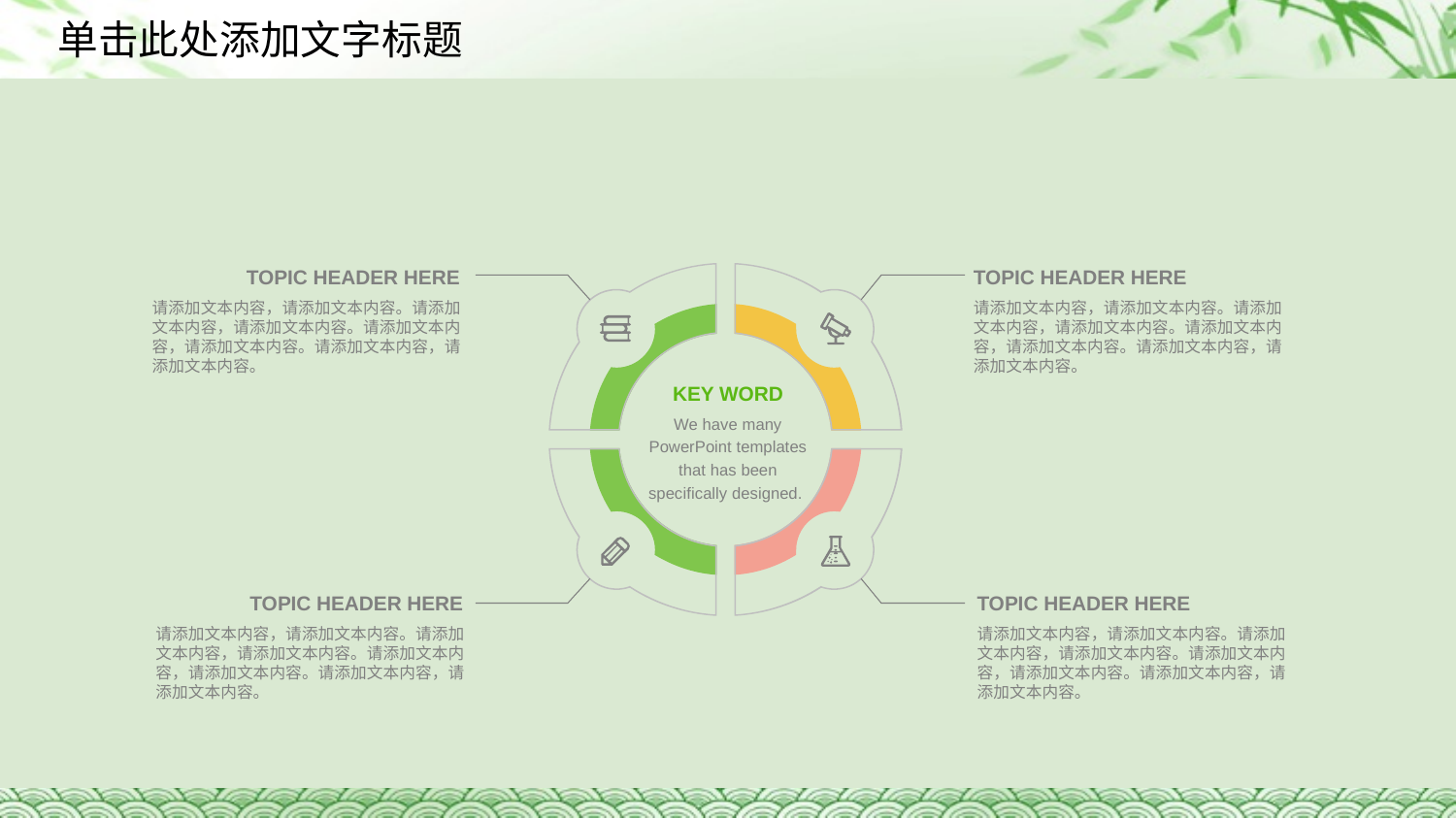

TOPIC HEADER HERE
TOPIC HEADER HERE

请添加文本内容，请添加文本内容。请添加文本内容，请添加文本内容。请添加文本内容，请添加文本内容。请添加文本内容，请添加文本内容。

请添加文本内容，请添加文本内容。请添加文本内容，请添加文本内容。请添加文本内容，请添加文本内容。请添加文本内容，请添加文本内容。

KEY WORD
We have many PowerPoint templates that has been specifically designed.

TOPIC HEADER HERE
TOPIC HEADER HERE
请添加文本内容，请添加文本内容。请添加文本内容，请添加文本内容。请添加文本内容，请添加文本内容。请添加文本内容，请添加文本内容。

请添加文本内容，请添加文本内容。请添加文本内容，请添加文本内容。请添加文本内容，请添加文本内容。请添加文本内容，请添加文本内容。